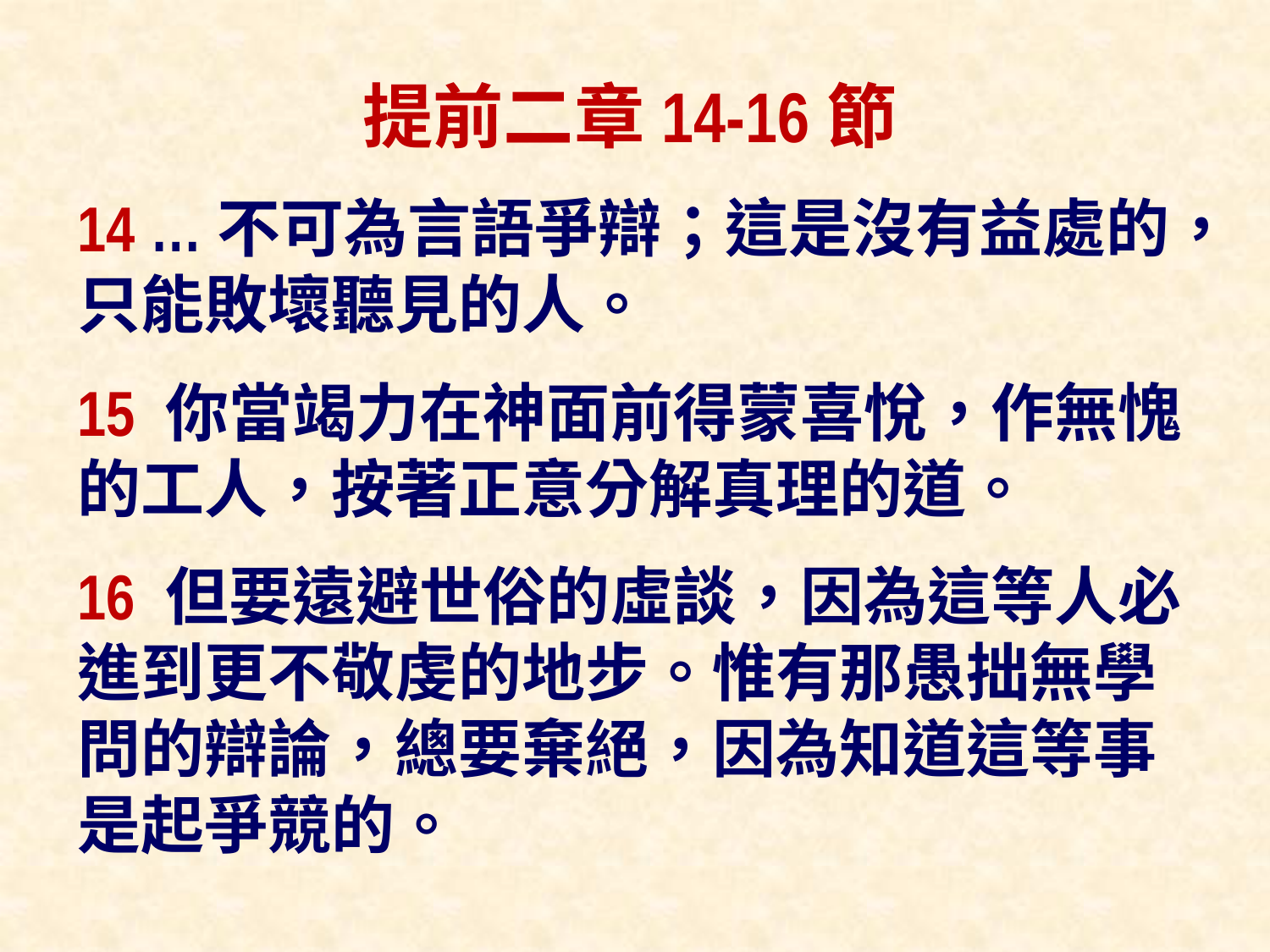

提前二章14-16節
14 …不可為言語爭辯；這是沒有益處的，只能敗壞聽見的人。
15 你當竭力在神面前得蒙喜悅，作無愧的工人，按著正意分解真理的道。
16 但要遠避世俗的虛談，因為這等人必進到更不敬虔的地步。惟有那愚拙無學問的辯論，總要棄絕，因為知道這等事是起爭競的。